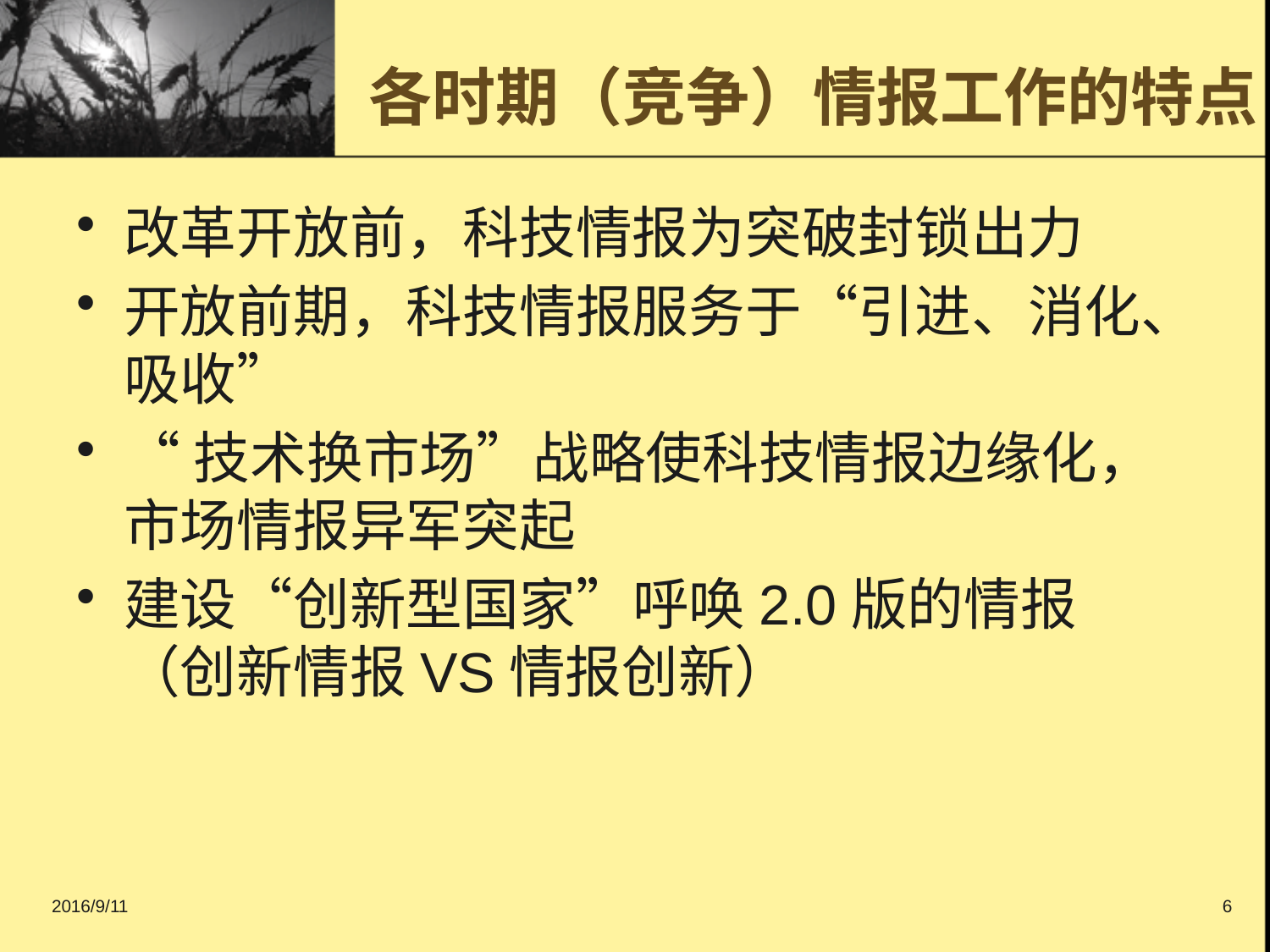

# 各时期（竞争）情报工作的特点
改革开放前，科技情报为突破封锁出力
开放前期，科技情报服务于“引进、消化、吸收”
“技术换市场”战略使科技情报边缘化，市场情报异军突起
建设“创新型国家”呼唤2.0版的情报（创新情报VS情报创新）
2016/9/11

6